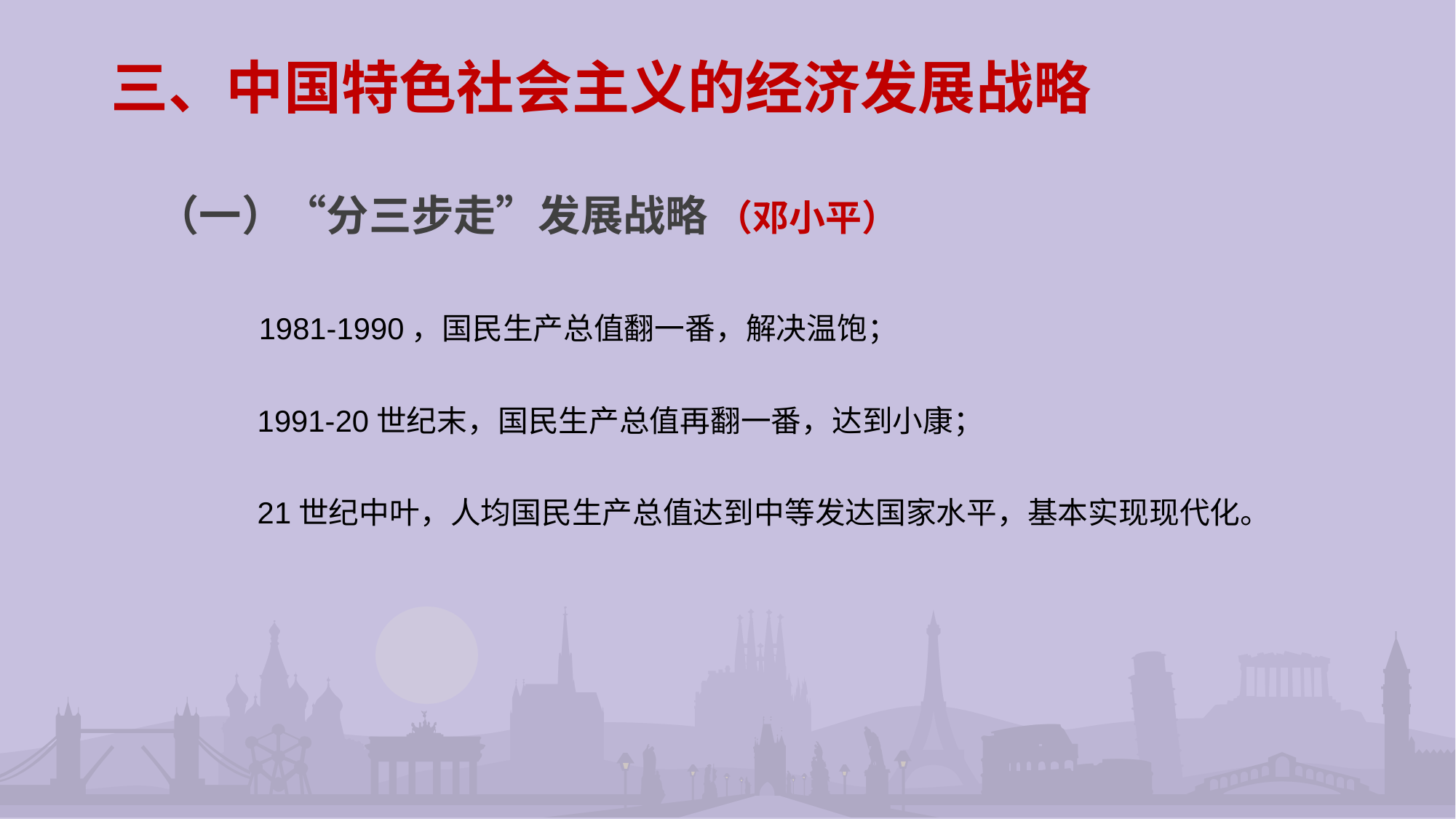

# 三、中国特色社会主义的经济发展战略
（一）“分三步走”发展战略 （邓小平）
          1981-1990，国民生产总值翻一番，解决温饱；
            1991-20世纪末，国民生产总值再翻一番，达到小康；
            21世纪中叶，人均国民生产总值达到中等发达国家水平，基本实现现代化。